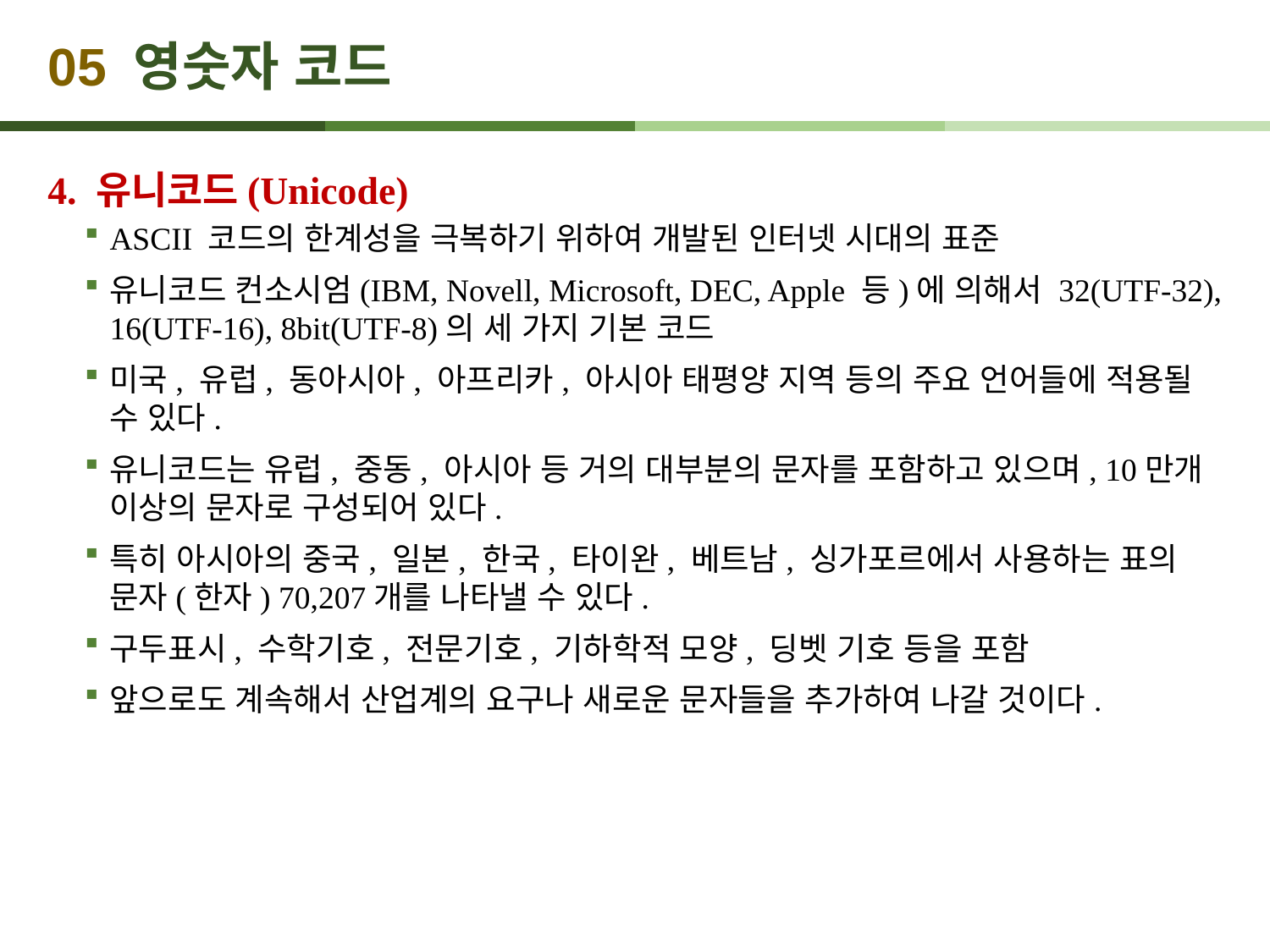

# 05 영숫자 코드
4. 유니코드(Unicode)
ASCII 코드의 한계성을 극복하기 위하여 개발된 인터넷 시대의 표준
유니코드 컨소시엄(IBM, Novell, Microsoft, DEC, Apple 등)에 의해서 32(UTF-32), 16(UTF-16), 8bit(UTF-8)의 세 가지 기본 코드
미국, 유럽, 동아시아, 아프리카, 아시아 태평양 지역 등의 주요 언어들에 적용될 수 있다.
유니코드는 유럽, 중동, 아시아 등 거의 대부분의 문자를 포함하고 있으며, 10만개 이상의 문자로 구성되어 있다.
특히 아시아의 중국, 일본, 한국, 타이완, 베트남, 싱가포르에서 사용하는 표의 문자(한자) 70,207개를 나타낼 수 있다.
구두표시, 수학기호, 전문기호, 기하학적 모양, 딩벳 기호 등을 포함
앞으로도 계속해서 산업계의 요구나 새로운 문자들을 추가하여 나갈 것이다.